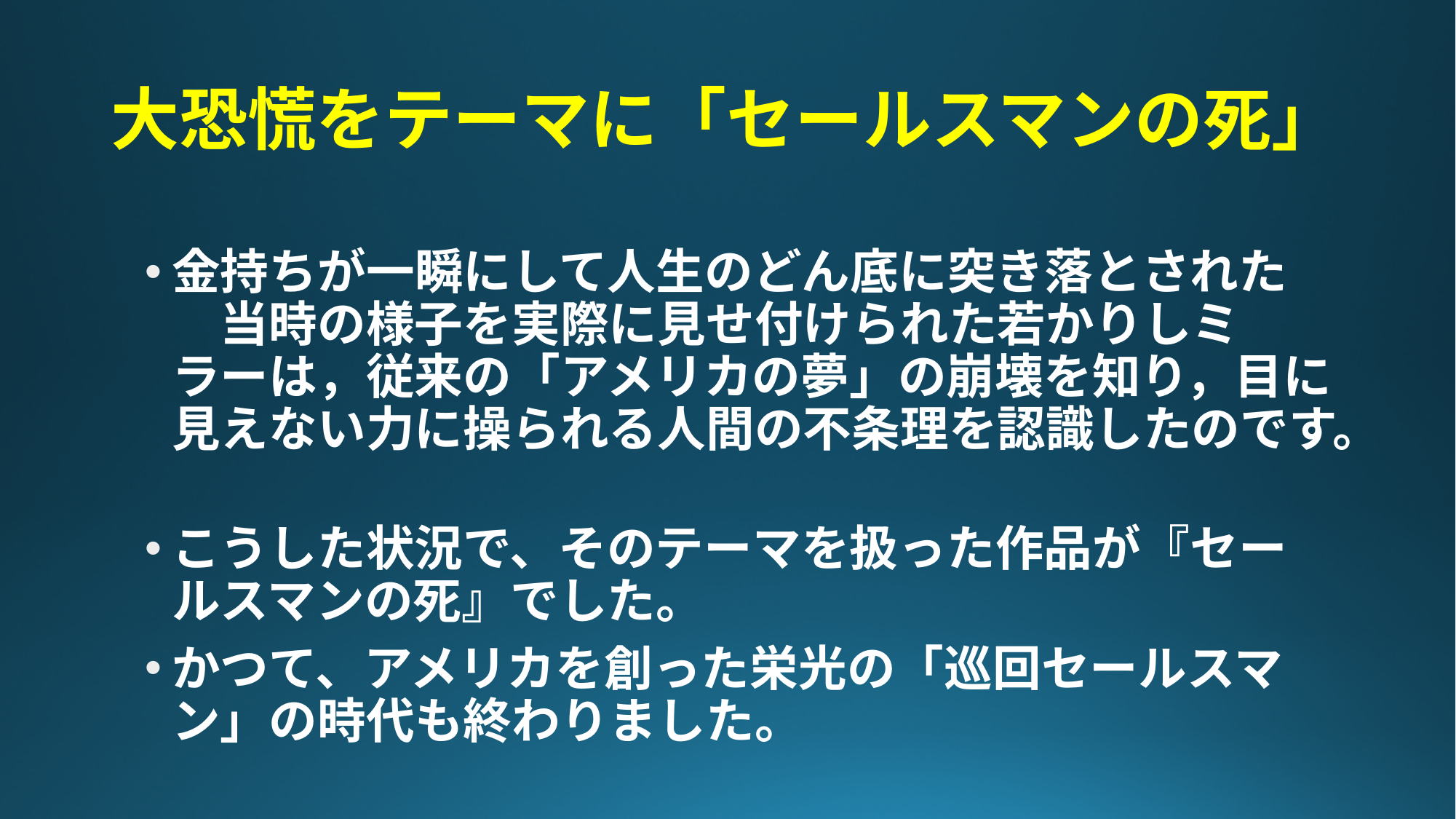

# 大恐慌をテーマに「セールスマンの死」
金持ちが一瞬にして人生のどん底に突き落とされた　当時の様子を実際に見せ付けられた若かりしミラーは，従来の「アメリカの夢」の崩壊を知り，目に見えない力に操られる人間の不条理を認識したのです。
こうした状況で、そのテーマを扱った作品が『セールスマンの死』でした。
かつて、アメリカを創った栄光の「巡回セールスマン」の時代も終わりました。